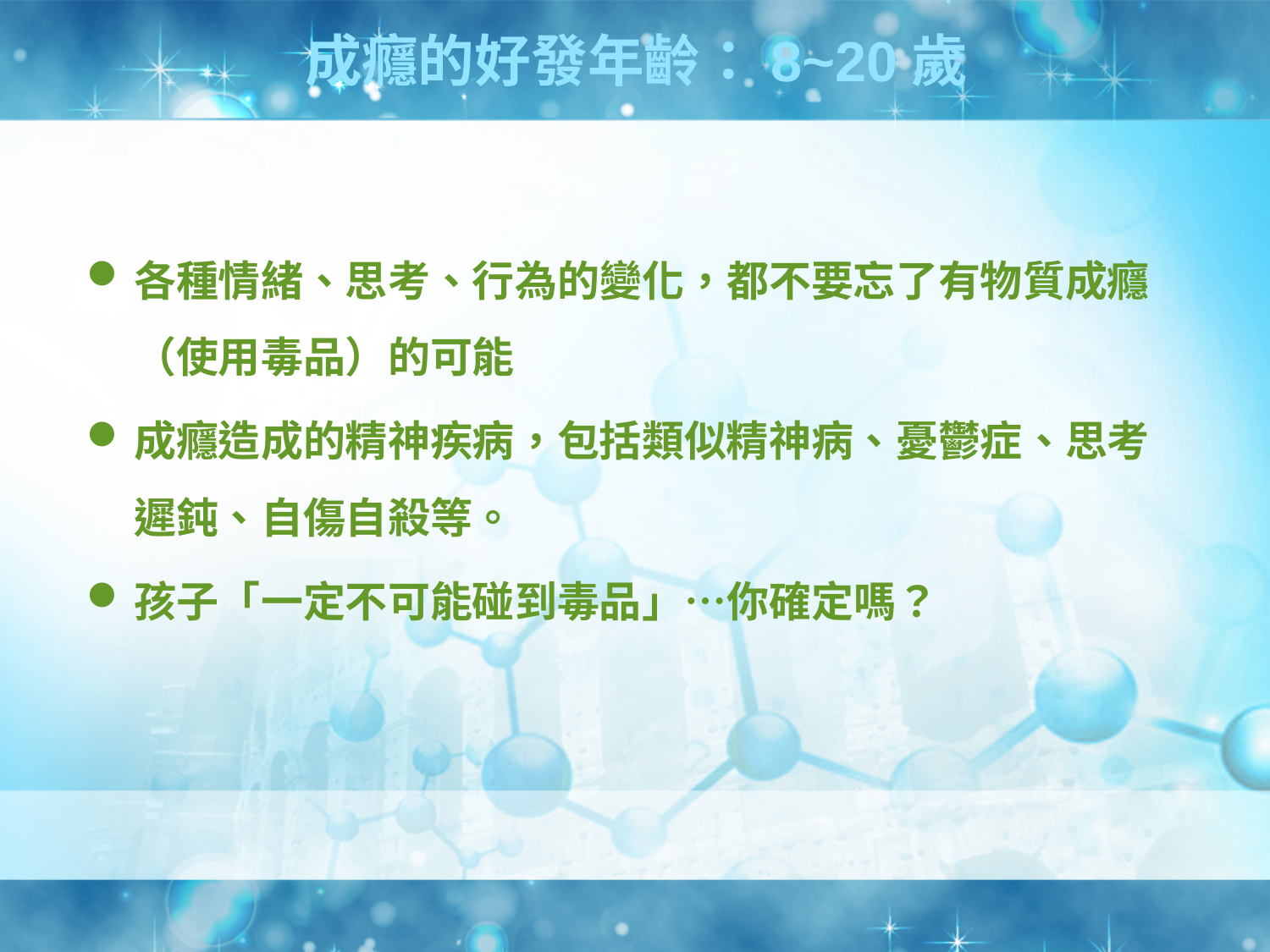

# 成癮的好發年齡：8~20歲
各種情緒、思考、行為的變化，都不要忘了有物質成癮（使用毒品）的可能
成癮造成的精神疾病，包括類似精神病、憂鬱症、思考遲鈍、自傷自殺等。
孩子「一定不可能碰到毒品」…你確定嗎？